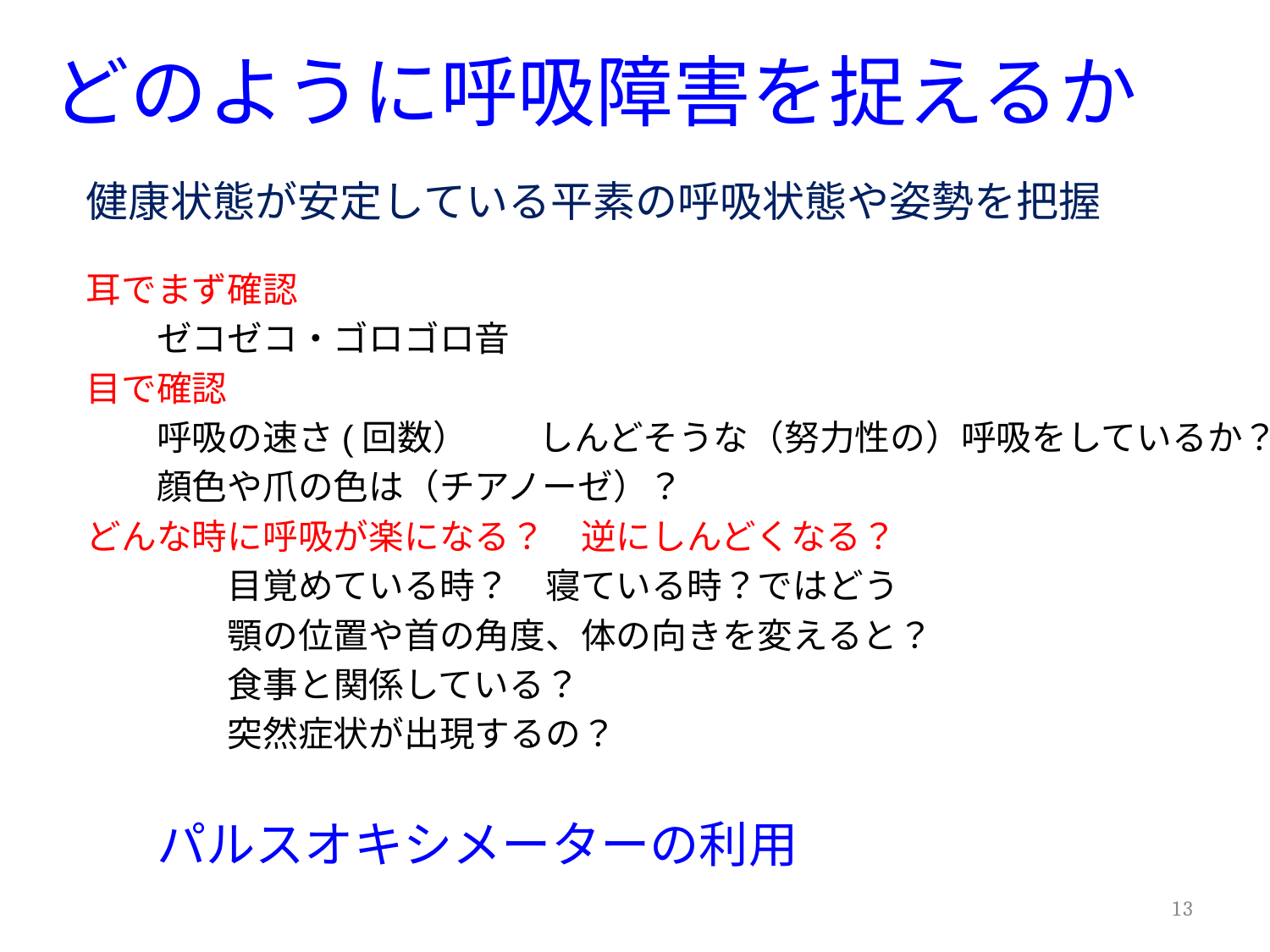

# どのように呼吸障害を捉えるか
健康状態が安定している平素の呼吸状態や姿勢を把握

耳でまず確認
　　ゼコゼコ・ゴロゴロ音
目で確認
　　呼吸の速さ(回数）　　しんどそうな（努力性の）呼吸をしているか？
　　顔色や爪の色は（チアノーゼ）？
どんな時に呼吸が楽になる？　逆にしんどくなる？
　　　　目覚めている時？　寝ている時？ではどう
　　　　顎の位置や首の角度、体の向きを変えると？
　　　　食事と関係している？
　　　　突然症状が出現するの？

　　パルスオキシメーターの利用
13